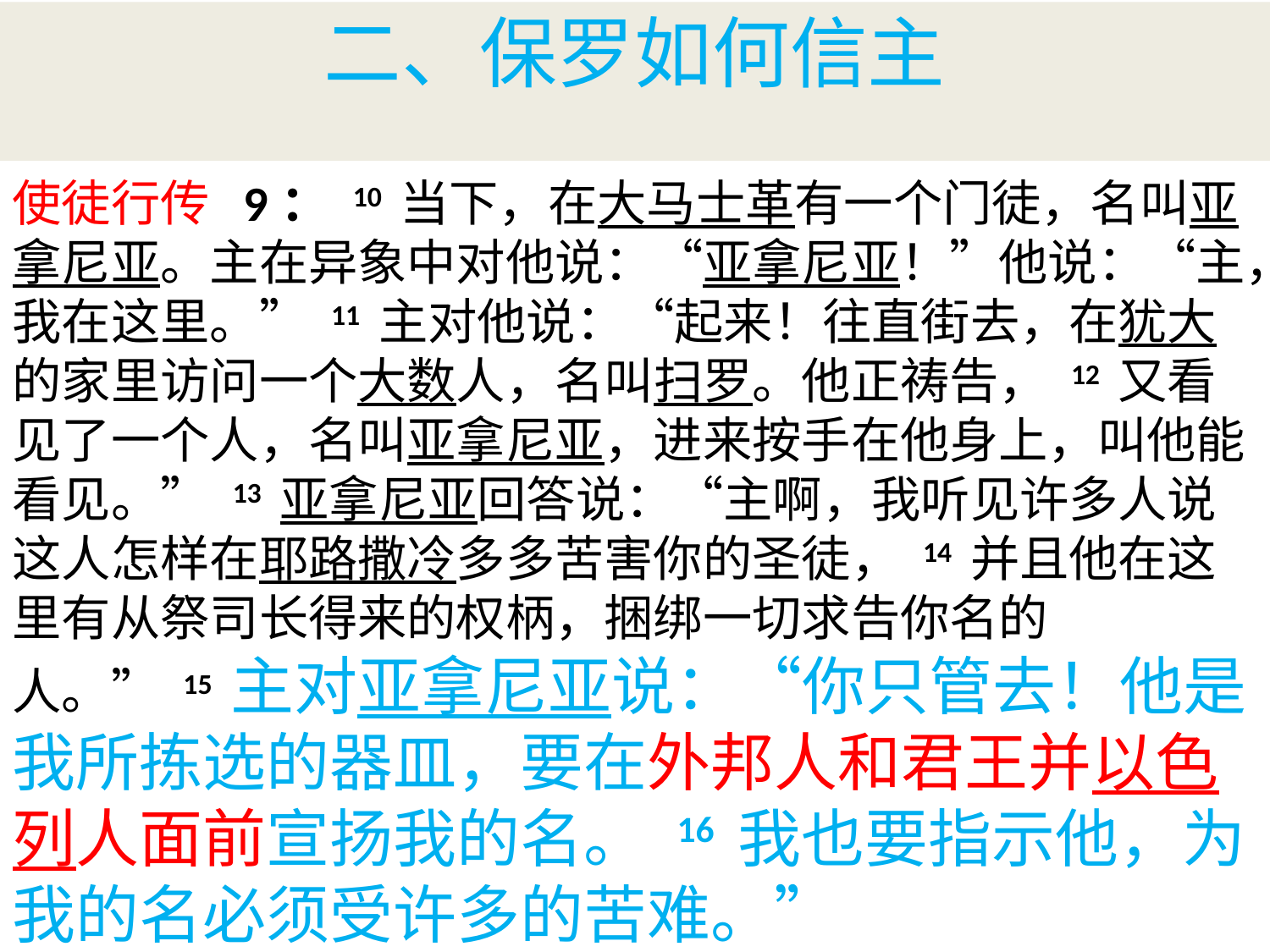

# 二、保罗如何信主
使徒行传  9： 10 当下，在大马士革有一个门徒，名叫亚拿尼亚。主在异象中对他说：“亚拿尼亚！”他说：“主，我在这里。” 11 主对他说：“起来！往直街去，在犹大的家里访问一个大数人，名叫扫罗。他正祷告， 12 又看见了一个人，名叫亚拿尼亚，进来按手在他身上，叫他能看见。” 13 亚拿尼亚回答说：“主啊，我听见许多人说这人怎样在耶路撒冷多多苦害你的圣徒， 14 并且他在这里有从祭司长得来的权柄，捆绑一切求告你名的人。” 15 主对亚拿尼亚说：“你只管去！他是我所拣选的器皿，要在外邦人和君王并以色列人面前宣扬我的名。 16 我也要指示他，为我的名必须受许多的苦难。”